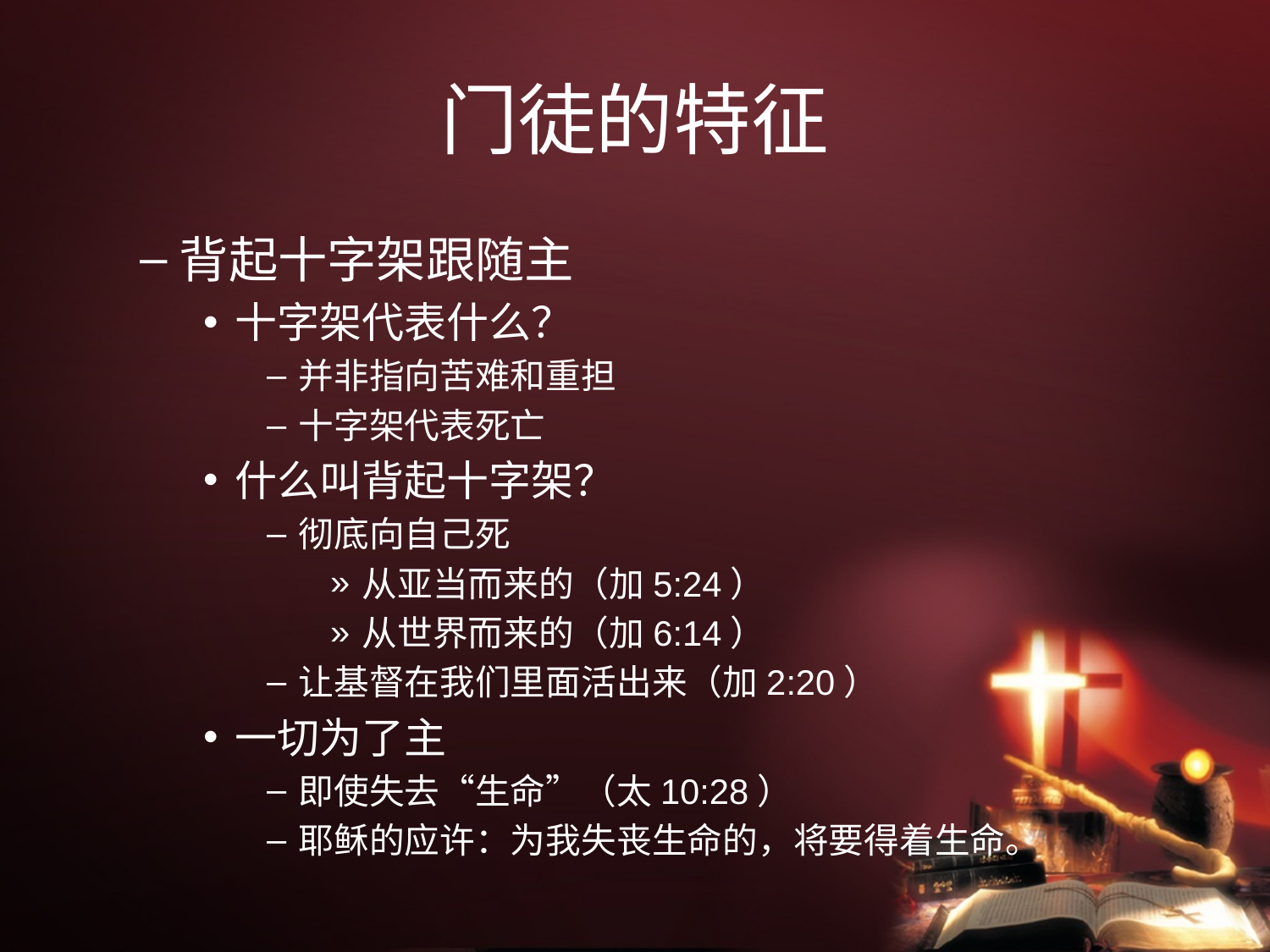

# 门徒的特征
背起十字架跟随主
十字架代表什么？
并非指向苦难和重担
十字架代表死亡
什么叫背起十字架？
彻底向自己死
从亚当而来的（加5:24）
从世界而来的（加6:14）
让基督在我们里面活出来（加2:20）
一切为了主
即使失去“生命”（太10:28）
耶稣的应许：为我失丧生命的，将要得着生命。